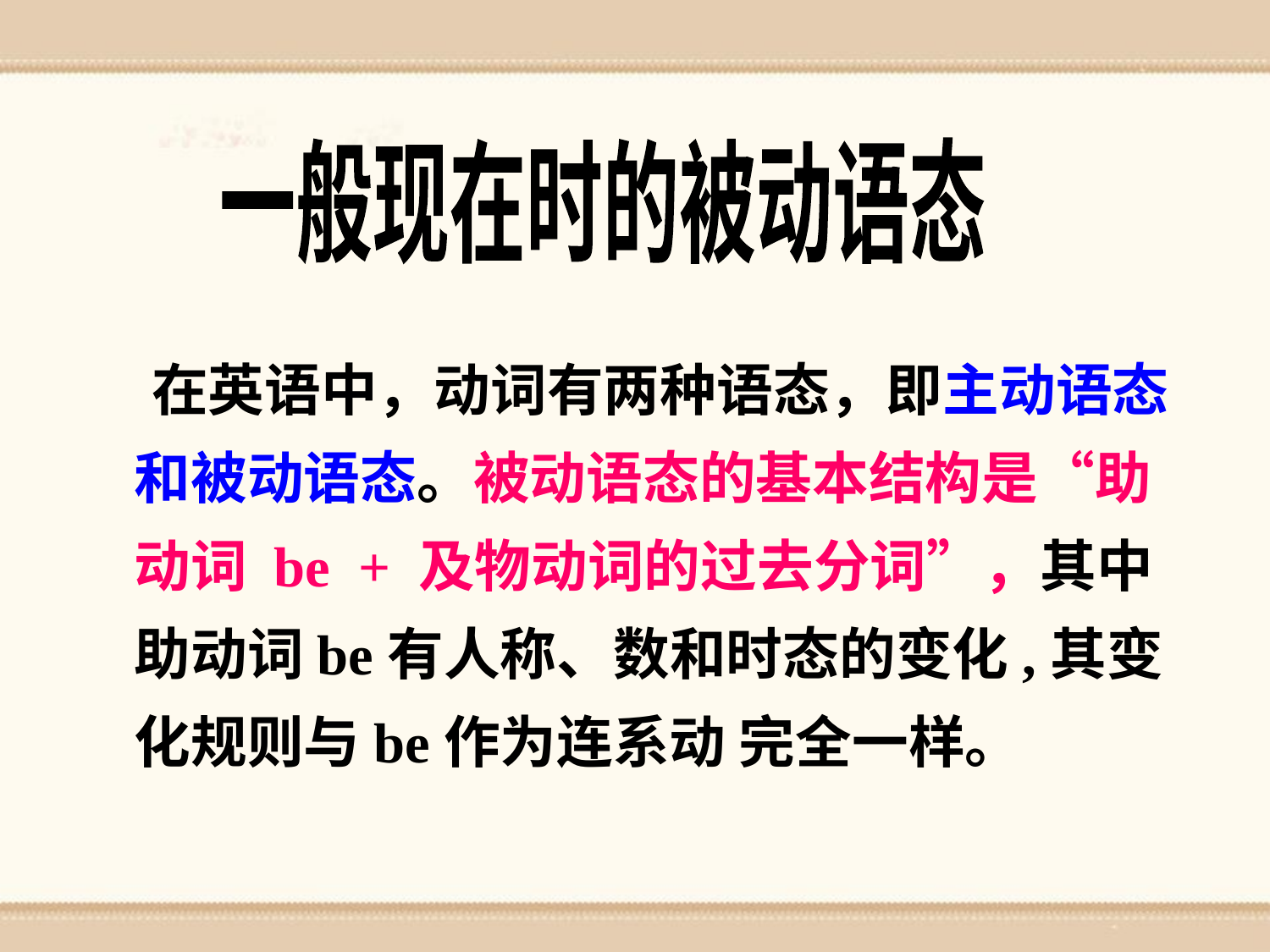

一般现在时的被动语态
    在英语中，动词有两种语态，即主动语态和被动语态。被动语态的基本结构是“助动词 be  + 及物动词的过去分词”，其中助动词be有人称、数和时态的变化,其变化规则与be作为连系动 完全一样。